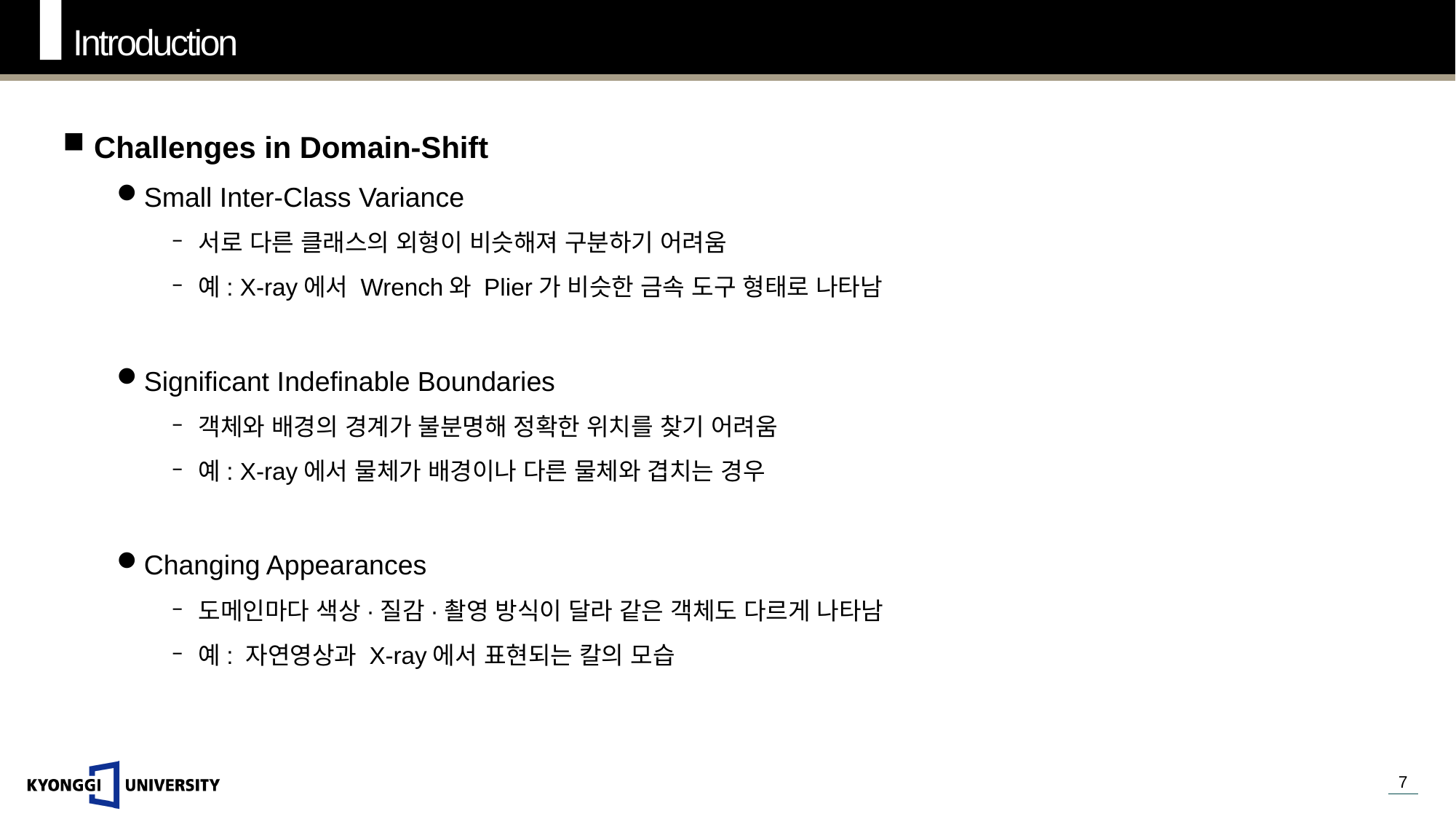

Introduction
Challenges in Domain-Shift
Small Inter-Class Variance
서로 다른 클래스의 외형이 비슷해져 구분하기 어려움
예: X-ray에서 Wrench와 Plier가 비슷한 금속 도구 형태로 나타남

Significant Indefinable Boundaries
객체와 배경의 경계가 불분명해 정확한 위치를 찾기 어려움
예: X-ray에서 물체가 배경이나 다른 물체와 겹치는 경우

Changing Appearances
도메인마다 색상·질감·촬영 방식이 달라 같은 객체도 다르게 나타남
예: 자연영상과 X-ray에서 표현되는 칼의 모습